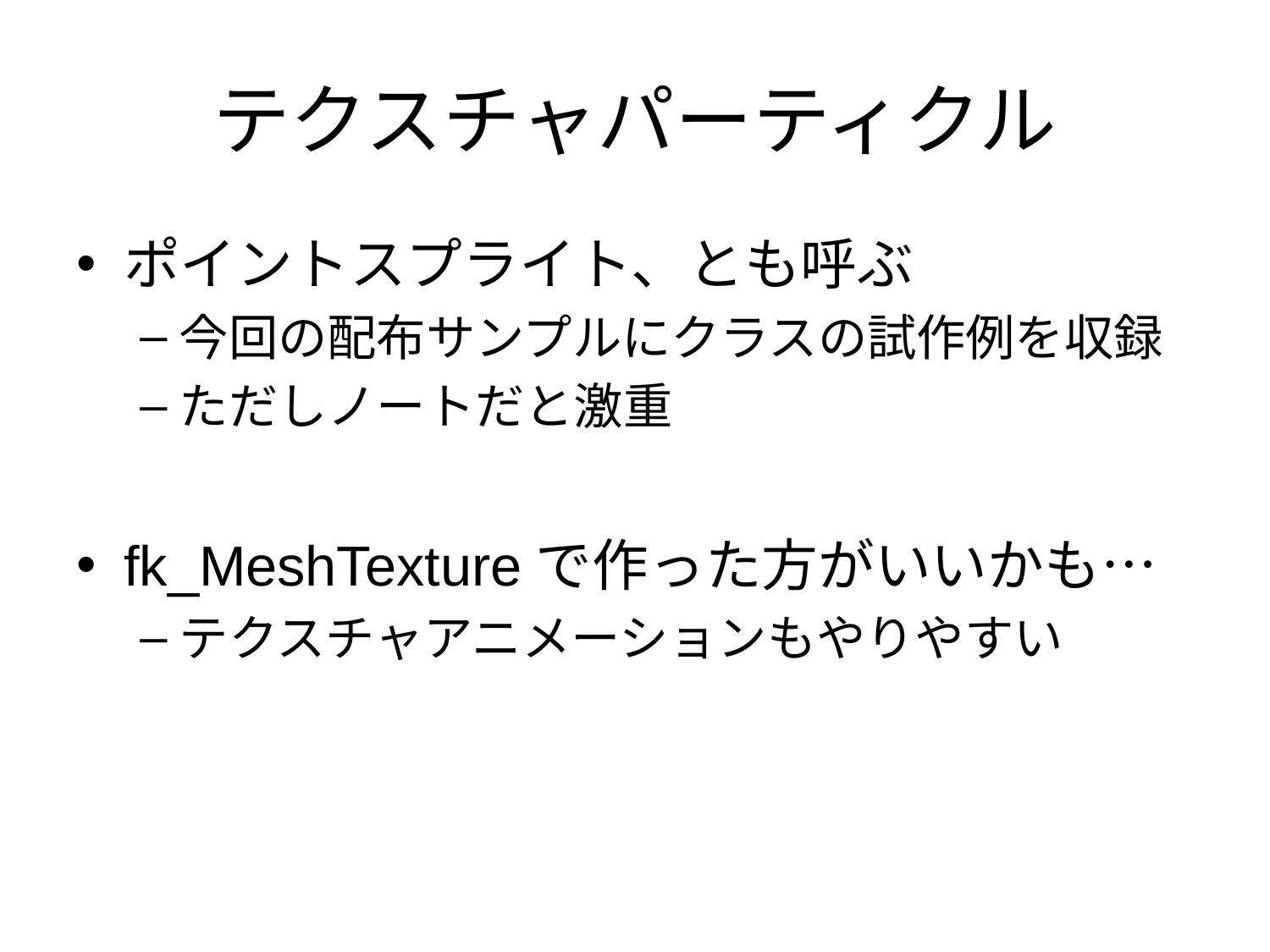

# テクスチャパーティクル
ポイントスプライト、とも呼ぶ
今回の配布サンプルにクラスの試作例を収録
ただしノートだと激重

fk_MeshTextureで作った方がいいかも…
テクスチャアニメーションもやりやすい